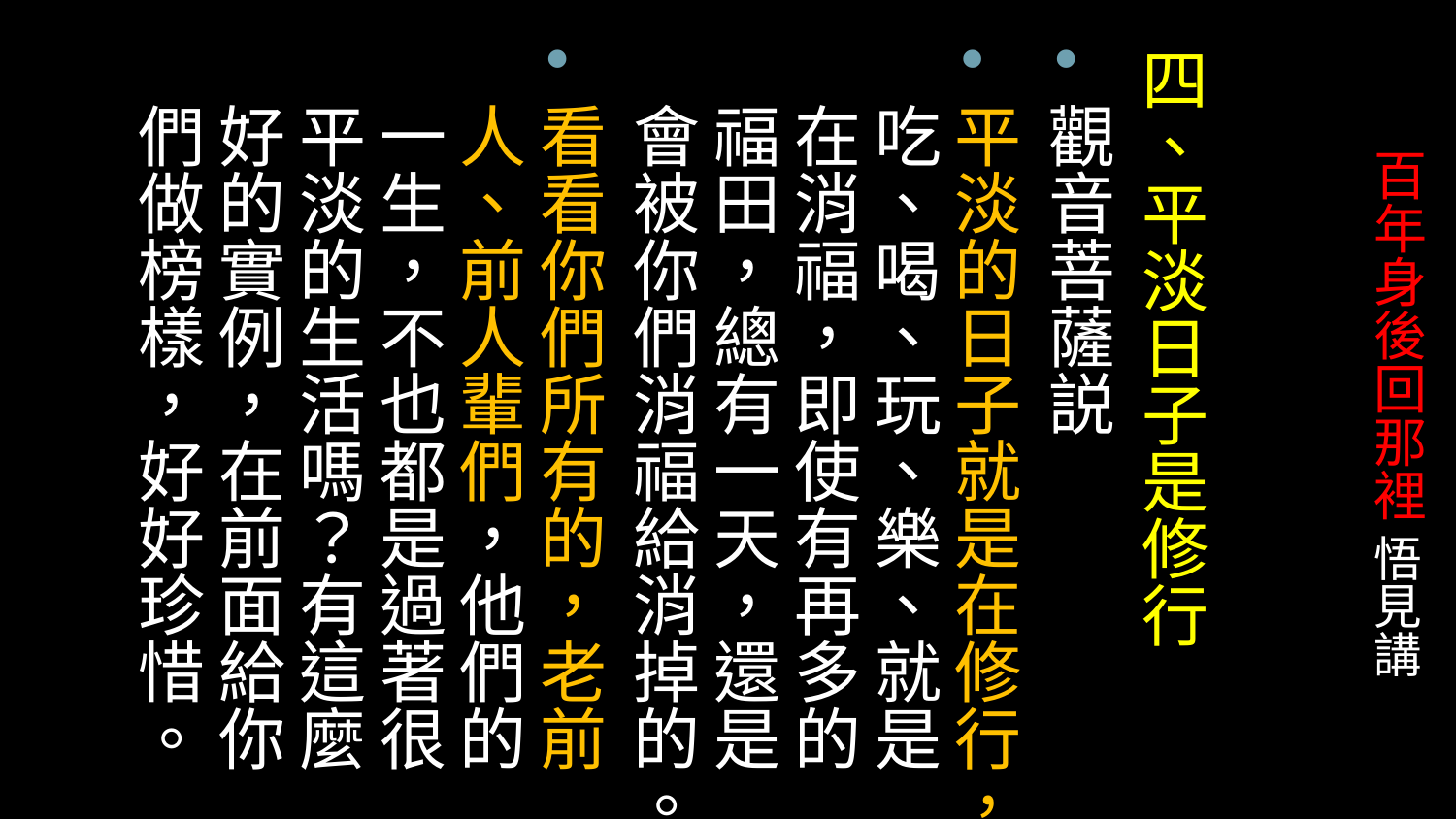

四、平淡日子是修行
觀音菩薩説
平淡的日子就是在修行，吃、喝、玩、樂、就是在消福，即使有再多的福田，總有一天，還是會被你們消福給消掉的。
看看你們所有的，老前人、前人輩們，他們的一生，不也都是過著很平淡的生活嗎？有這麼好的實例，在前面給你們做榜樣，好好珍惜。

# 百年身後回那裡 悟見講